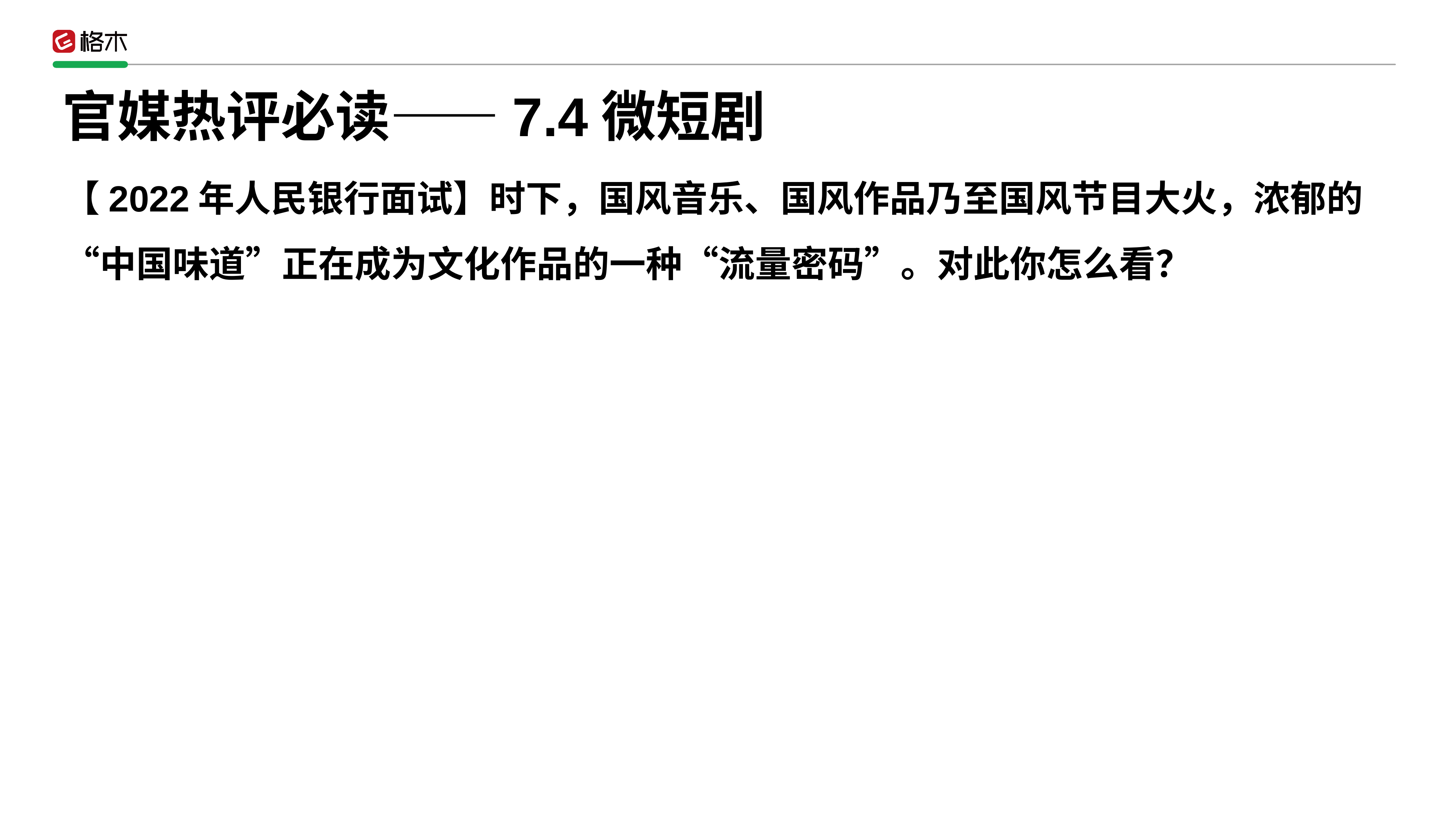

官媒热评必读——7.4微短剧
【2022年人民银行面试】时下，国风音乐、国风作品乃至国风节目大火，浓郁的“中国味道”正在成为文化作品的一种“流量密码”。对此你怎么看？